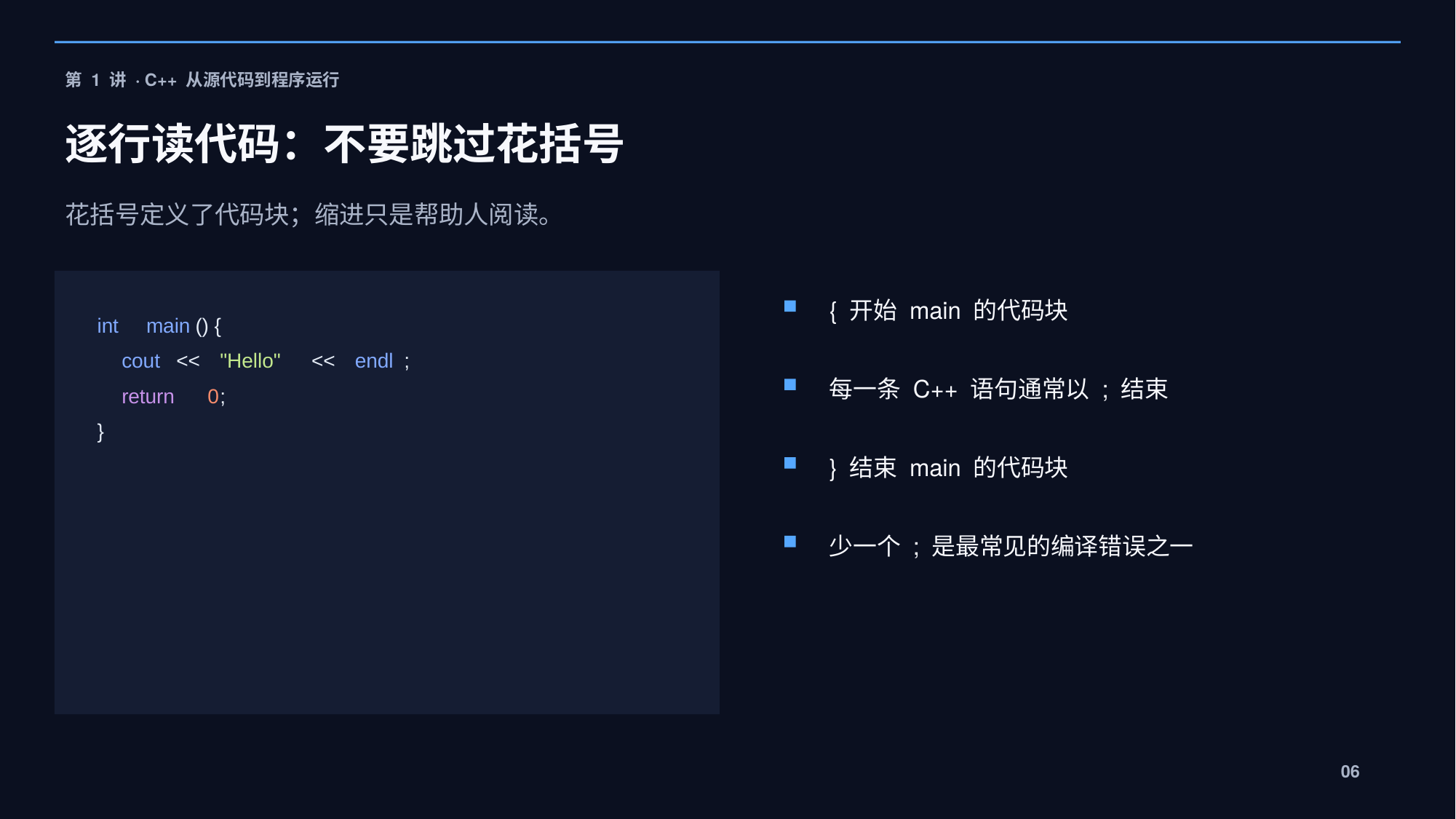

第 1 讲 · C++ 从源代码到程序运行
逐行读代码：不要跳过花括号
花括号定义了代码块；缩进只是帮助人阅读。

{ 开始 main 的代码块

int

main
() {

cout
 <<
"Hello"
 <<
endl
;
每一条 C++ 语句通常以 ; 结束

return

0
;

}
} 结束 main 的代码块

少一个 ; 是最常见的编译错误之一

06